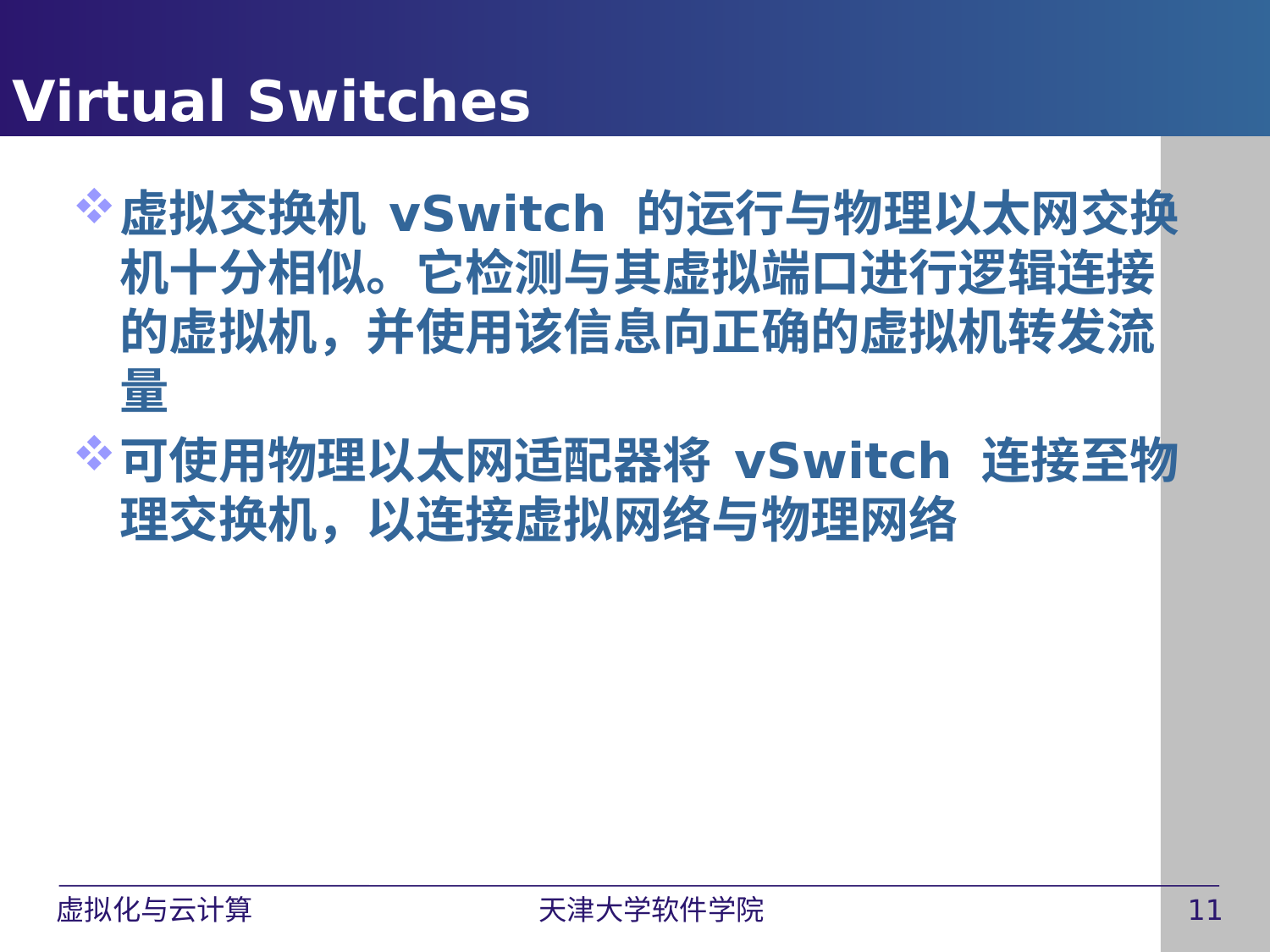

Virtual Switches
虚拟交换机 vSwitch 的运行与物理以太网交换机十分相似。它检测与其虚拟端口进行逻辑连接的虚拟机，并使用该信息向正确的虚拟机转发流量
可使用物理以太网适配器将 vSwitch 连接至物理交换机，以连接虚拟网络与物理网络